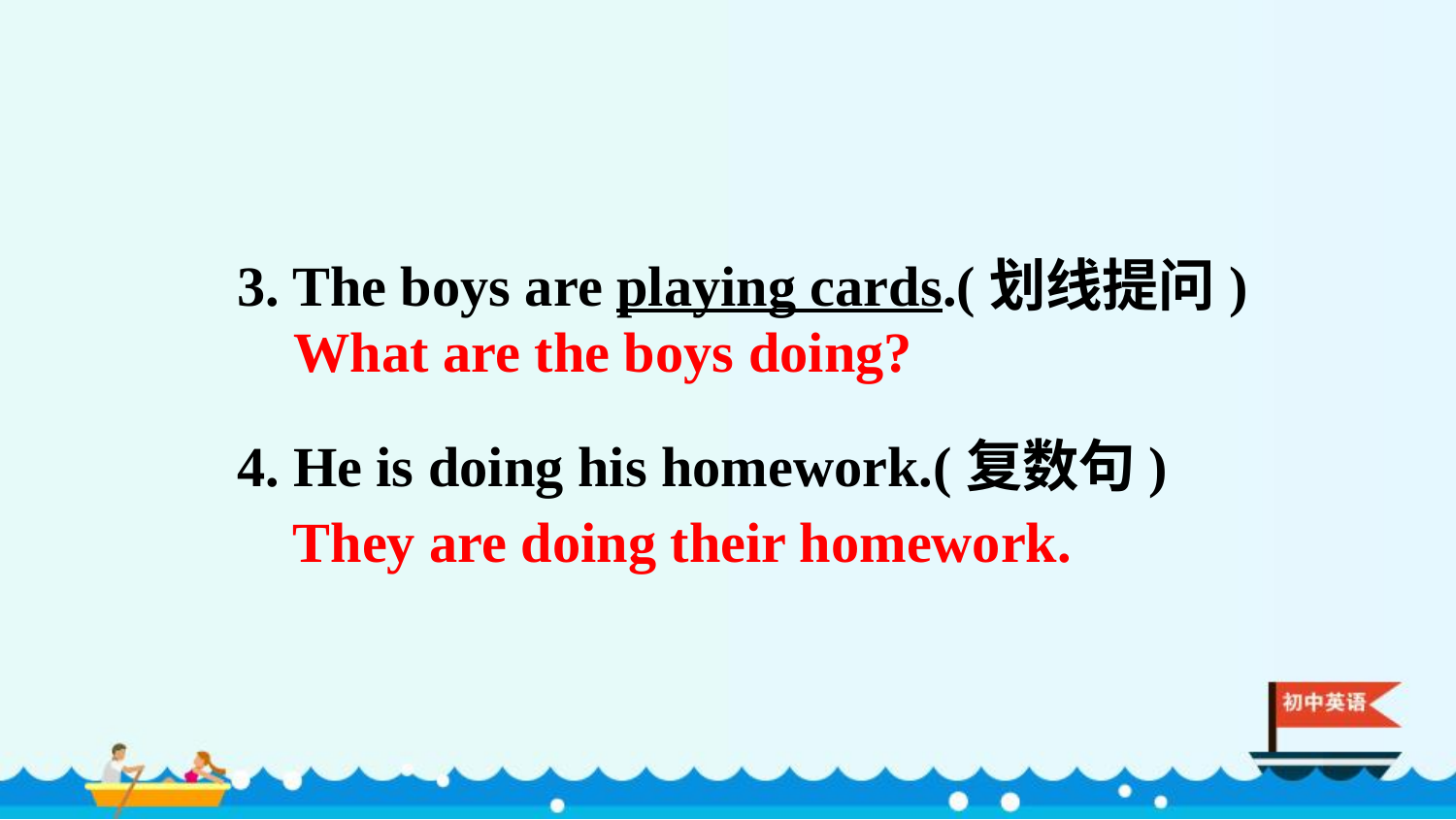

3. The boys are playing cards.(划线提问)
4. He is doing his homework.(复数句)
What are the boys doing?
They are doing their homework.